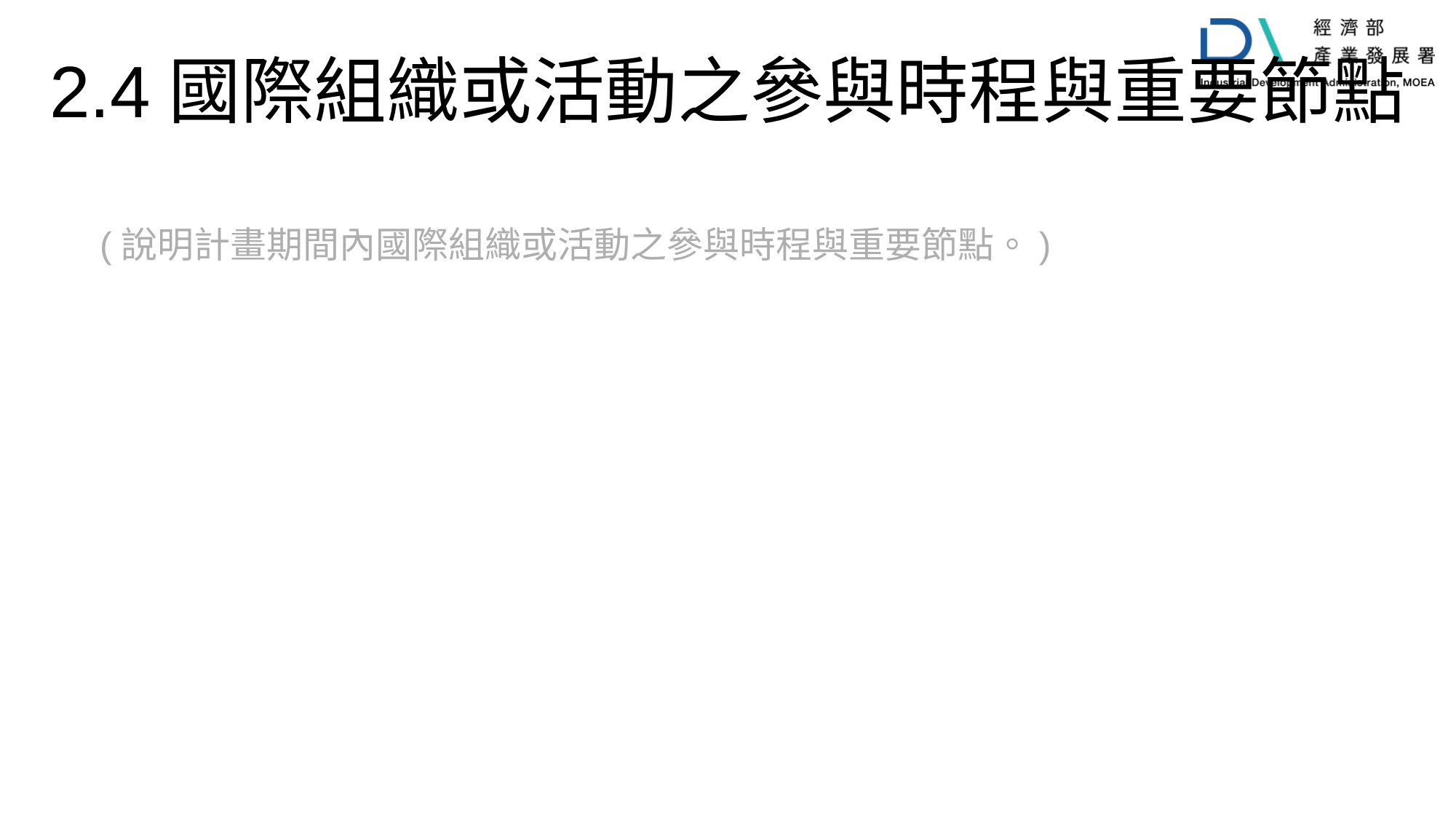

2.4國際組織或活動之參與時程與重要節點
(說明計畫期間內國際組織或活動之參與時程與重要節點。)